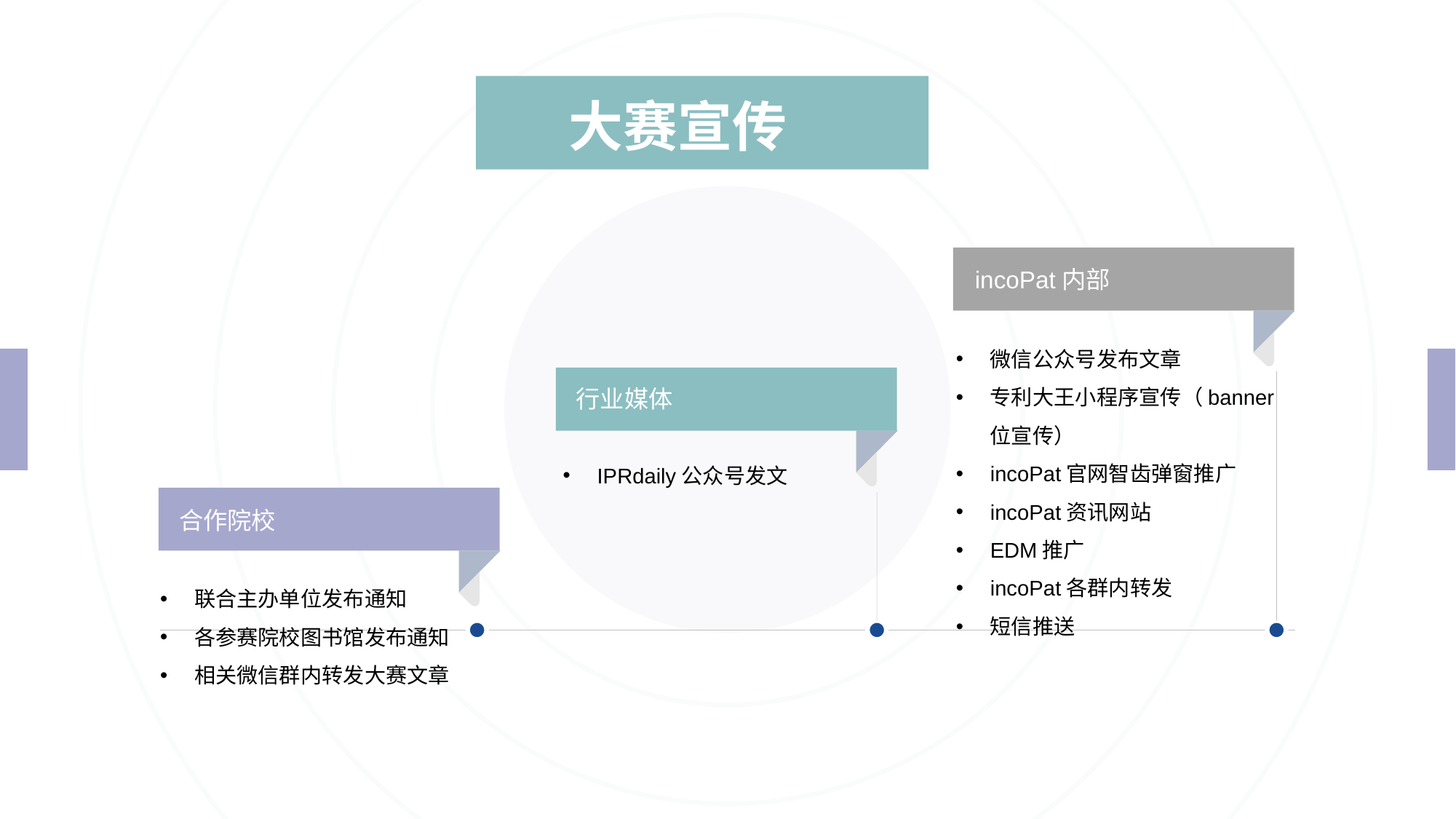

大赛宣传

incoPat内部
微信公众号发布文章
专利大王小程序宣传（banner位宣传）
incoPat官网智齿弹窗推广
incoPat资讯网站
EDM推广
incoPat各群内转发
短信推送

行业媒体
IPRdaily公众号发文
合作院校
联合主办单位发布通知
各参赛院校图书馆发布通知
相关微信群内转发大赛文章